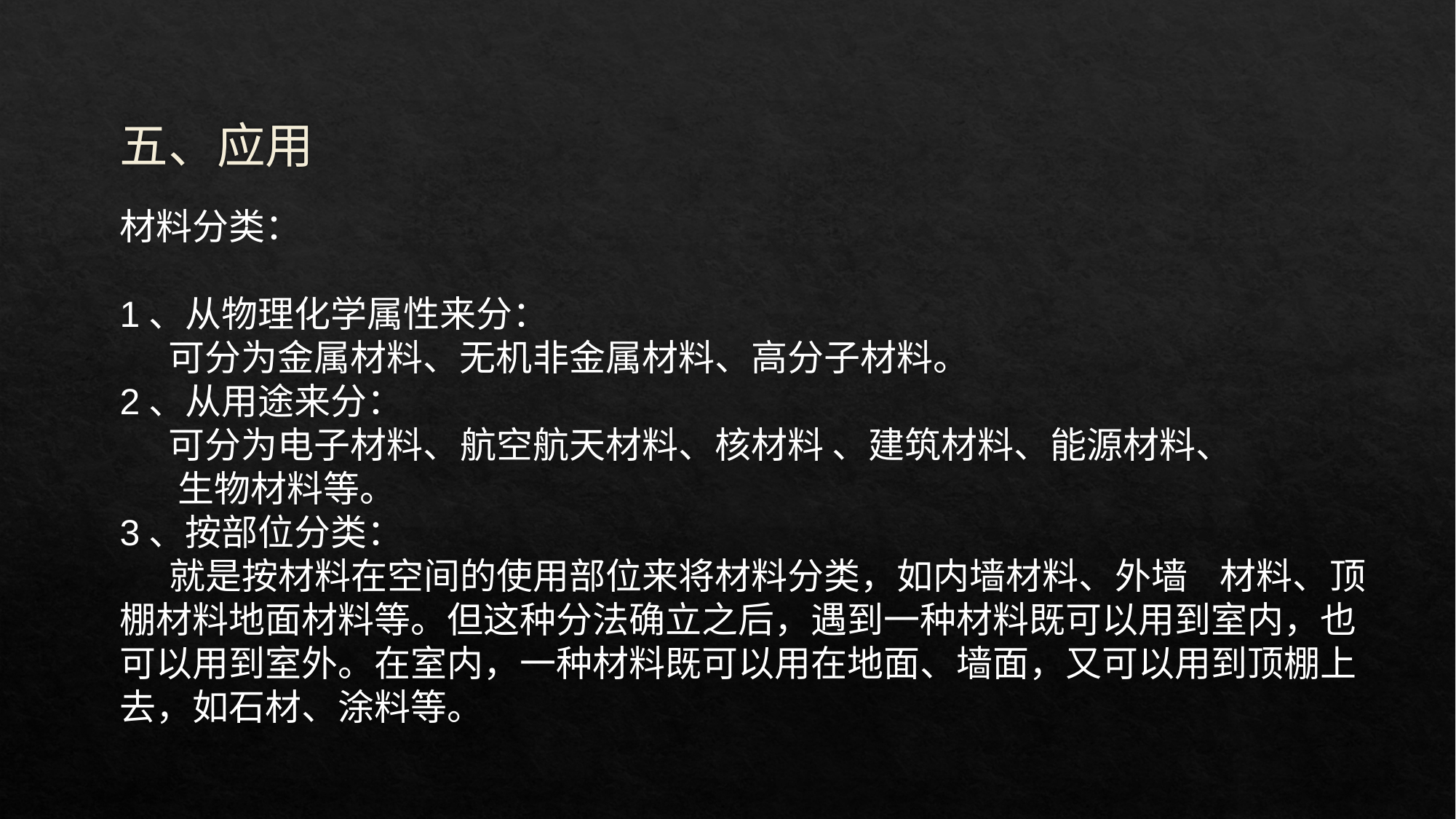

# 五、应用
材料分类：
1、从物理化学属性来分：
      可分为金属材料、无机非金属材料、高分子材料。
2、从用途来分：
      可分为电子材料、航空航天材料、核材料 、建筑材料、能源材料、
      生物材料等。
3、按部位分类：
      就是按材料在空间的使用部位来将材料分类，如内墙材料、外墙    材料、顶棚材料地面材料等。但这种分法确立之后，遇到一种材料既可以用到室内，也可以用到室外。在室内，一种材料既可以用在地面、墙面，又可以用到顶棚上去，如石材、涂料等。